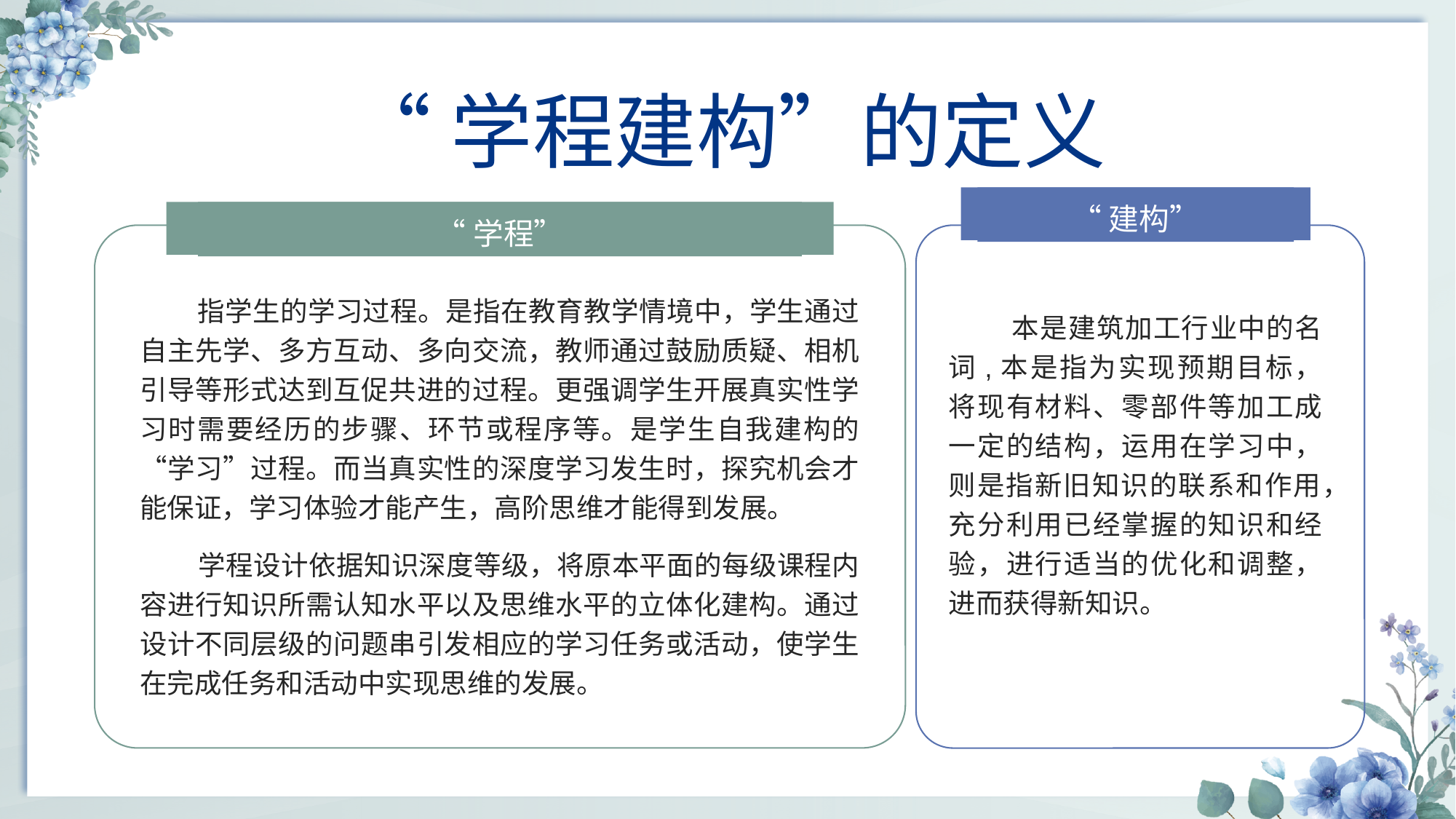

“学程建构”的定义

“建构”

“学程”

        指学生的学习过程。是指在教育教学情境中，学生通过自主先学、多方互动、多向交流，教师通过鼓励质疑、相机引导等形式达到互促共进的过程。更强调学生开展真实性学习时需要经历的步骤、环节或程序等。是学生自我建构的“学习”过程。而当真实性的深度学习发生时，探究机会才能保证，学习体验才能产生，高阶思维才能得到发展。
        学程设计依据知识深度等级，将原本平面的每级课程内容进行知识所需认知水平以及思维水平的立体化建构。通过设计不同层级的问题串引发相应的学习任务或活动，使学生在完成任务和活动中实现思维的发展。
        本是建筑加工行业中的名词,本是指为实现预期目标，将现有材料、零部件等加工成一定的结构，运用在学习中，则是指新旧知识的联系和作用，充分利用已经掌握的知识和经验，进行适当的优化和调整，进而获得新知识。